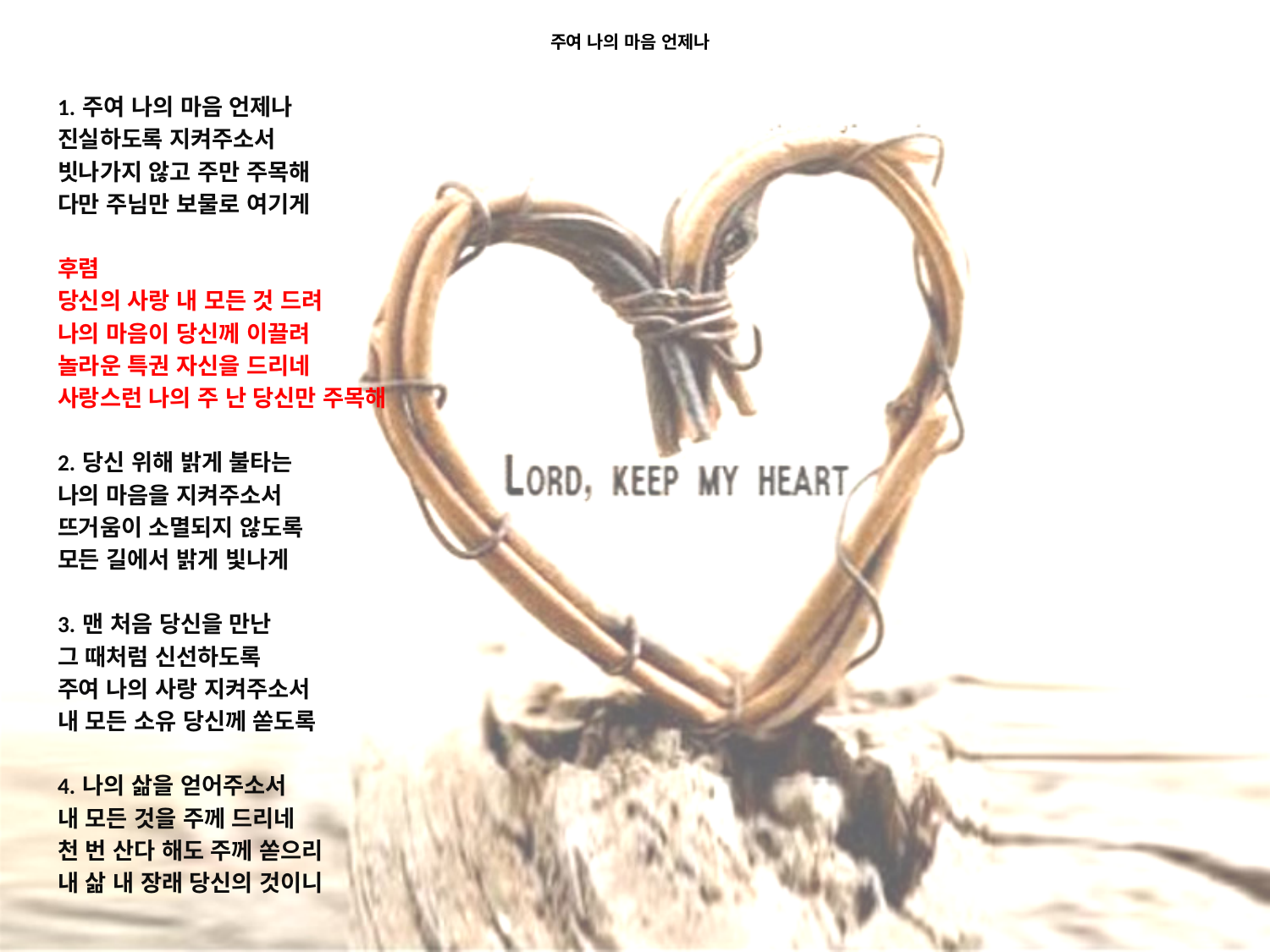

# 주여 나의 마음 언제나
1. 주여 나의 마음 언제나
진실하도록 지켜주소서
빗나가지 않고 주만 주목해
다만 주님만 보물로 여기게

후렴
당신의 사랑 내 모든 것 드려
나의 마음이 당신께 이끌려
놀라운 특권 자신을 드리네
사랑스런 나의 주 난 당신만 주목해

2. 당신 위해 밝게 불타는
나의 마음을 지켜주소서
뜨거움이 소멸되지 않도록
모든 길에서 밝게 빛나게

3. 맨 처음 당신을 만난
그 때처럼 신선하도록
주여 나의 사랑 지켜주소서
내 모든 소유 당신께 쏟도록

4. 나의 삶을 얻어주소서
내 모든 것을 주께 드리네
천 번 산다 해도 주께 쏟으리
내 삶 내 장래 당신의 것이니